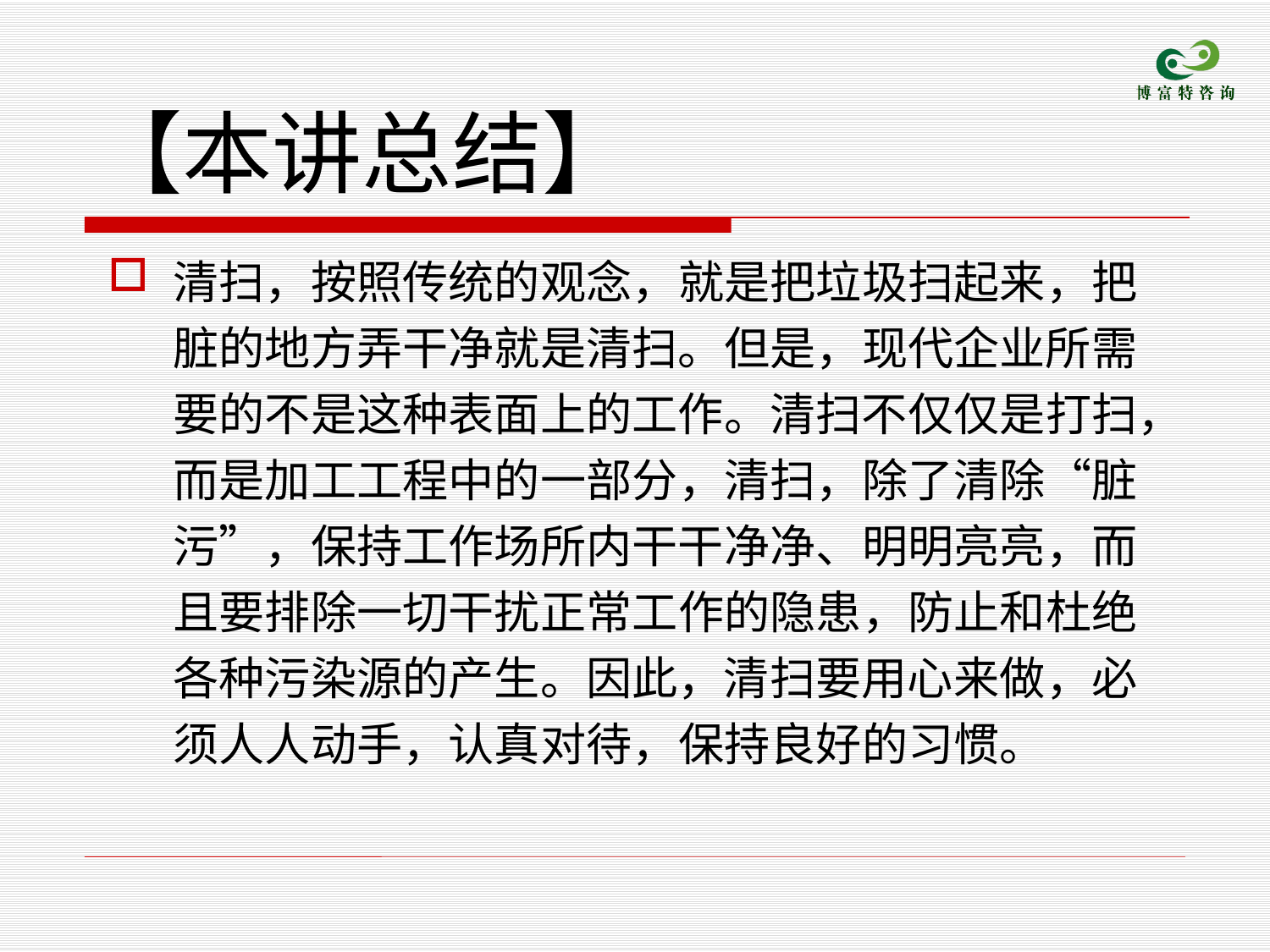

# 【本讲总结】
清扫，按照传统的观念，就是把垃圾扫起来，把脏的地方弄干净就是清扫。但是，现代企业所需要的不是这种表面上的工作。清扫不仅仅是打扫，而是加工工程中的一部分，清扫，除了清除“脏污”，保持工作场所内干干净净、明明亮亮，而且要排除一切干扰正常工作的隐患，防止和杜绝各种污染源的产生。因此，清扫要用心来做，必须人人动手，认真对待，保持良好的习惯。
208